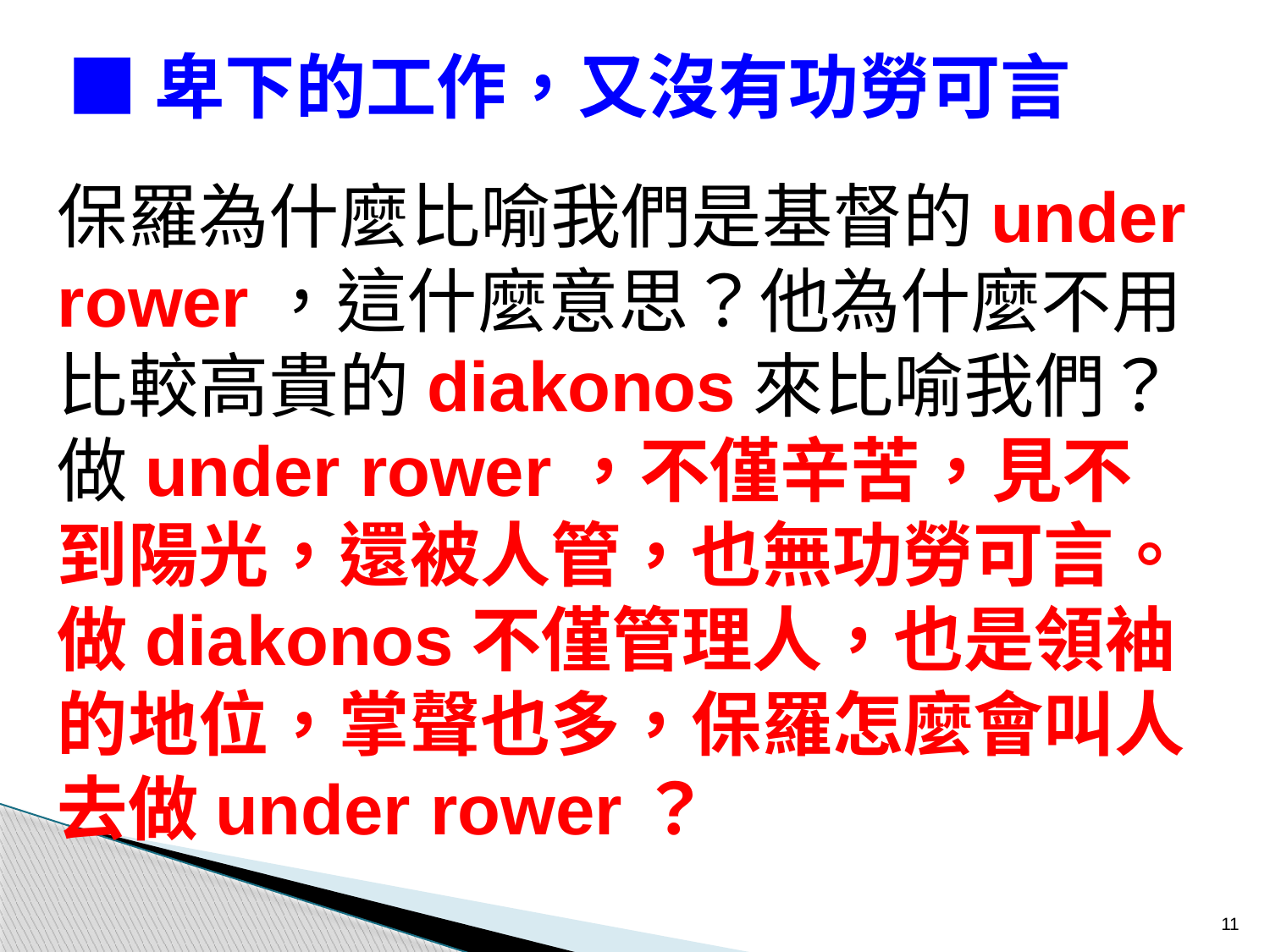

■卑下的工作，又沒有功勞可言
保羅為什麼比喻我們是基督的under rower，這什麼意思？他為什麼不用比較高貴的diakonos來比喻我們？做under rower，不僅辛苦，見不到陽光，還被人管，也無功勞可言。做diakonos不僅管理人，也是領袖的地位，掌聲也多，保羅怎麼會叫人去做under rower？
11